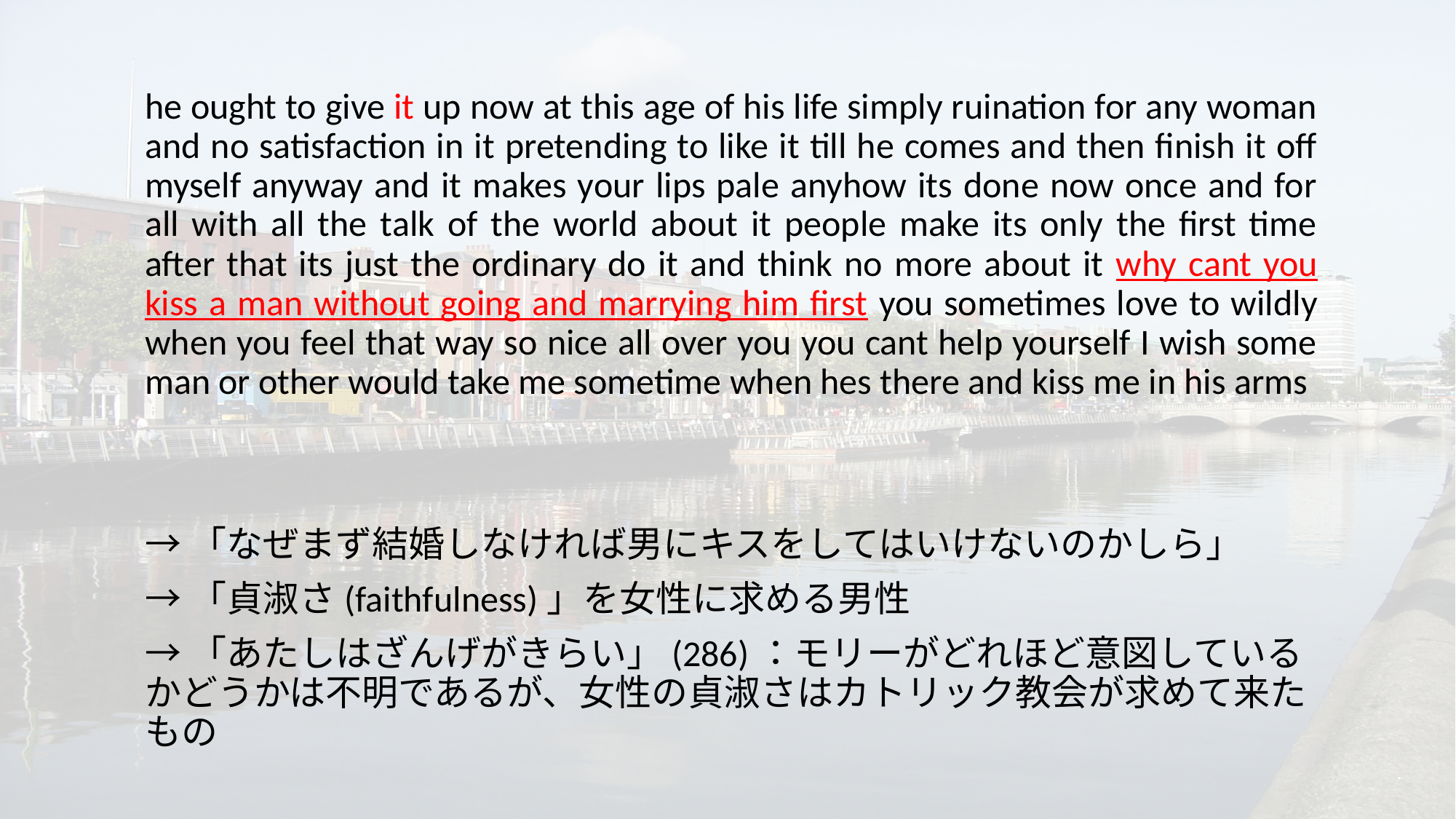

he ought to give it up now at this age of his life simply ruination for any woman and no satisfaction in it pretending to like it till he comes and then finish it off myself anyway and it makes your lips pale anyhow its done now once and for all with all the talk of the world about it people make its only the first time after that its just the ordinary do it and think no more about it why cant you kiss a man without going and marrying him first you sometimes love to wildly when you feel that way so nice all over you you cant help yourself I wish some man or other would take me sometime when hes there and kiss me in his arms

→「なぜまず結婚しなければ男にキスをしてはいけないのかしら」
→「貞淑さ(faithfulness)」を女性に求める男性
→「あたしはざんげがきらい」(286)：モリーがどれほど意図しているかどうかは不明であるが、女性の貞淑さはカトリック教会が求めて来たもの